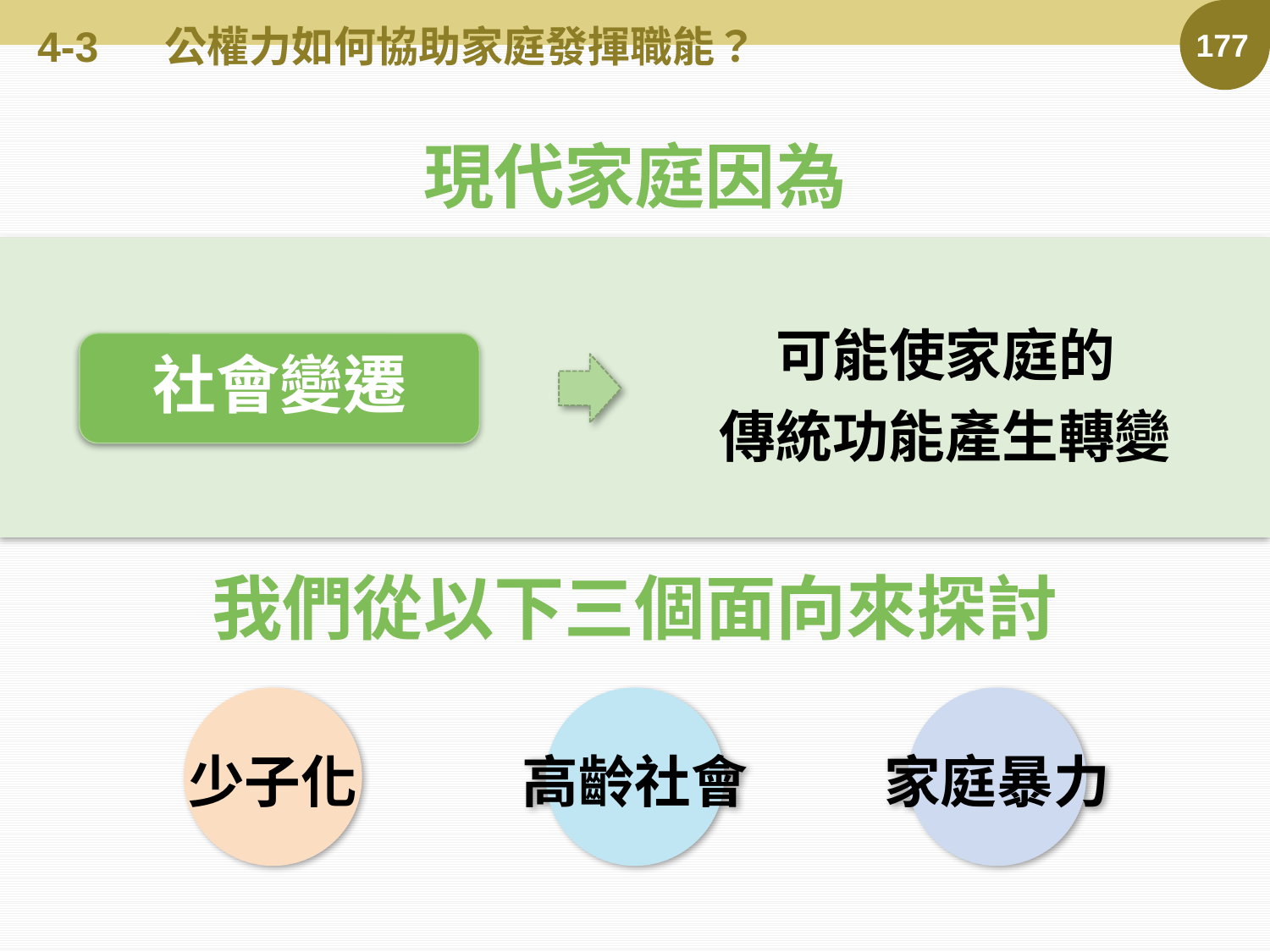

# 4-3	公權力如何協助家庭發揮職能？
177
現代家庭因為

可能使家庭的
傳統功能產生轉變
社會變遷

我們從以下三個面向來探討
少子化
高齡社會
家庭暴力